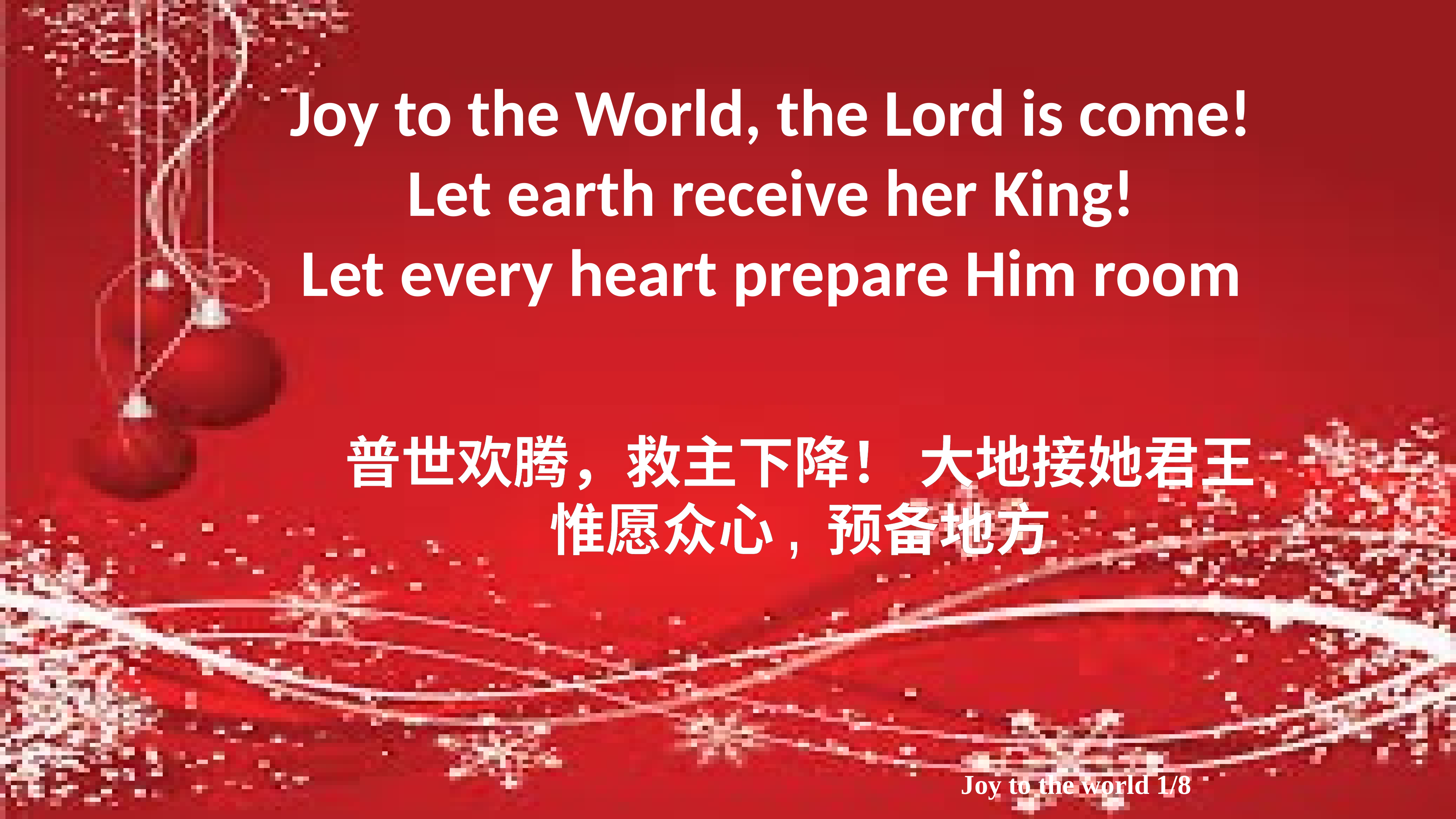

Joy to the World, the Lord is come!
Let earth receive her King!
Let every heart prepare Him room
普世欢腾，救主下降！ 大地接她君王
惟愿众心, 预备地方
Joy to the world 1/8